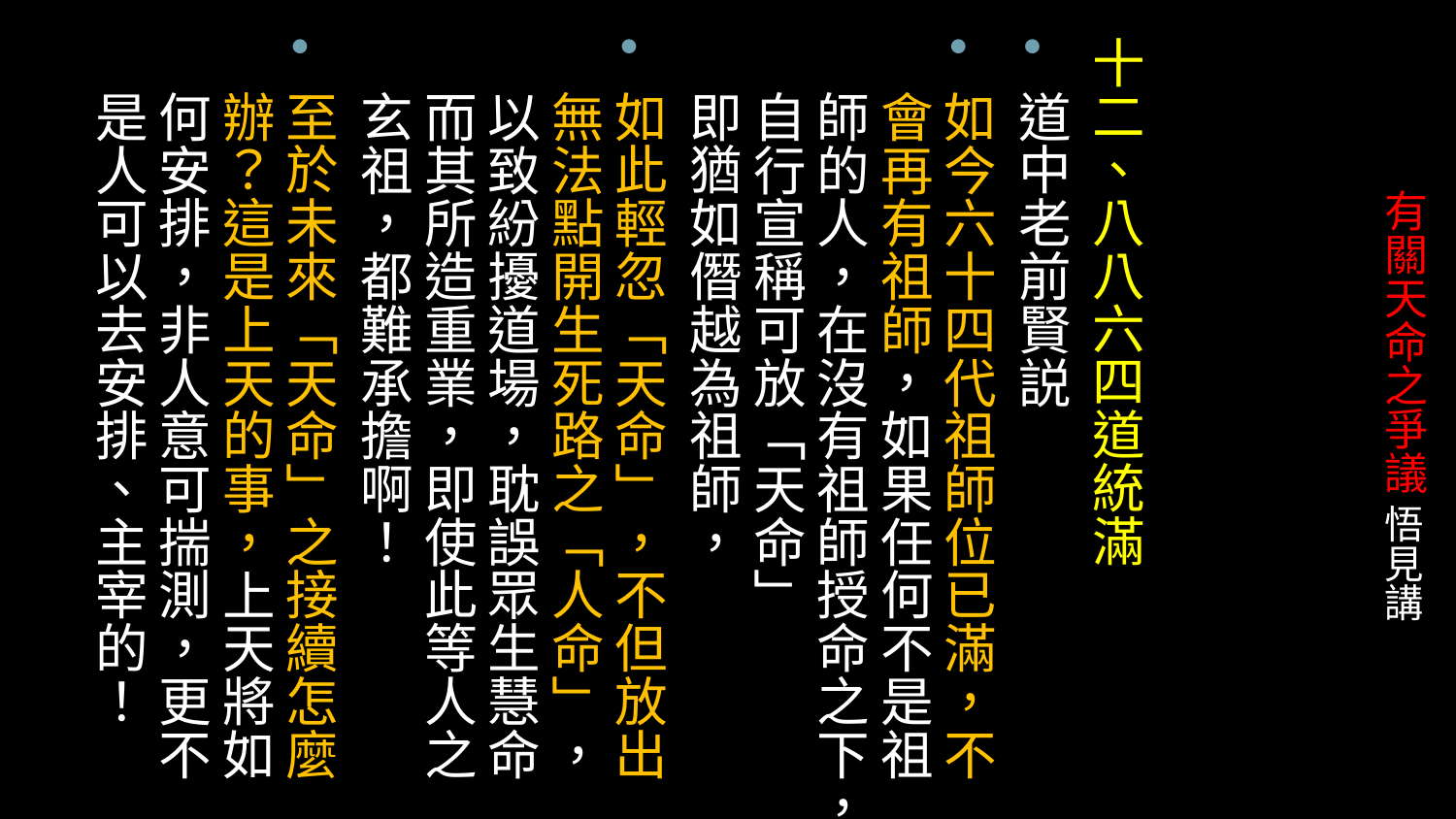

十二、八八六四道統滿
道中老前賢説
如今六十四代祖師位已滿，不會再有祖師，如果任何不是祖師的人，在沒有祖師授命之下，自行宣稱可放「天命」
即猶如僭越為祖師，
如此輕忽「天命」，不但放出無法點開生死路之「人命」，以致紛擾道場，耽誤眾生慧命
而其所造重業，即使此等人之玄祖，都難承擔啊！
至於未來「天命」之接續怎麼辦？這是上天的事，上天將如何安排，非人意可揣測，更不是人可以去安排、主宰的！
# 有關天命之爭議 悟見講